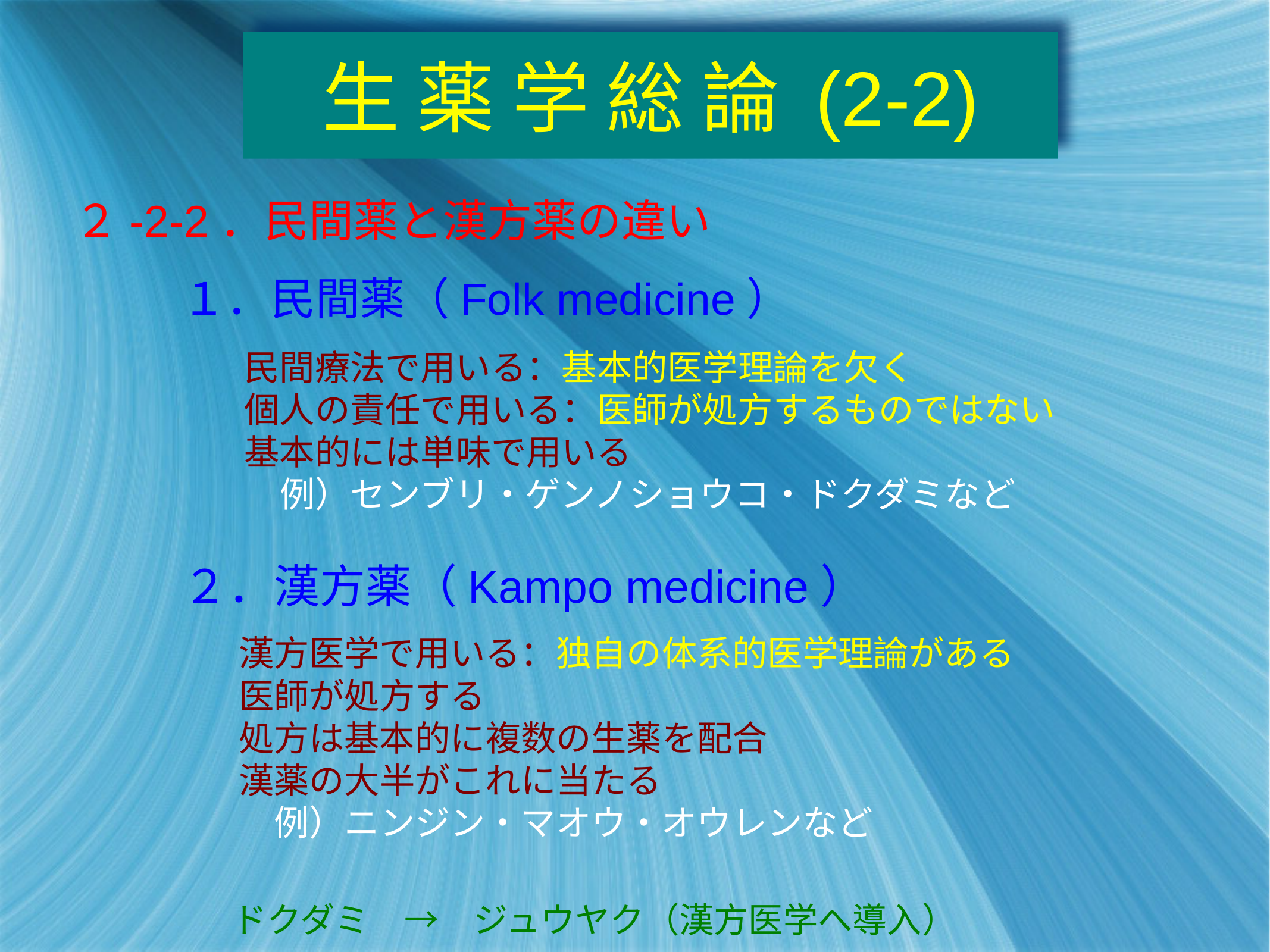

# 生 薬 学 総 論 (2-2)
２-2-2．民間薬と漢方薬の違い
１．民間薬（Folk medicine）
民間療法で用いる：基本的医学理論を欠く
個人の責任で用いる：医師が処方するものではない
基本的には単味で用いる
　例）センブリ・ゲンノショウコ・ドクダミなど
２．漢方薬（Kampo medicine）
漢方医学で用いる：独自の体系的医学理論がある
医師が処方する
処方は基本的に複数の生薬を配合
漢薬の大半がこれに当たる
　例）ニンジン・マオウ・オウレンなど
ドクダミ　→　ジュウヤク（漢方医学へ導入）